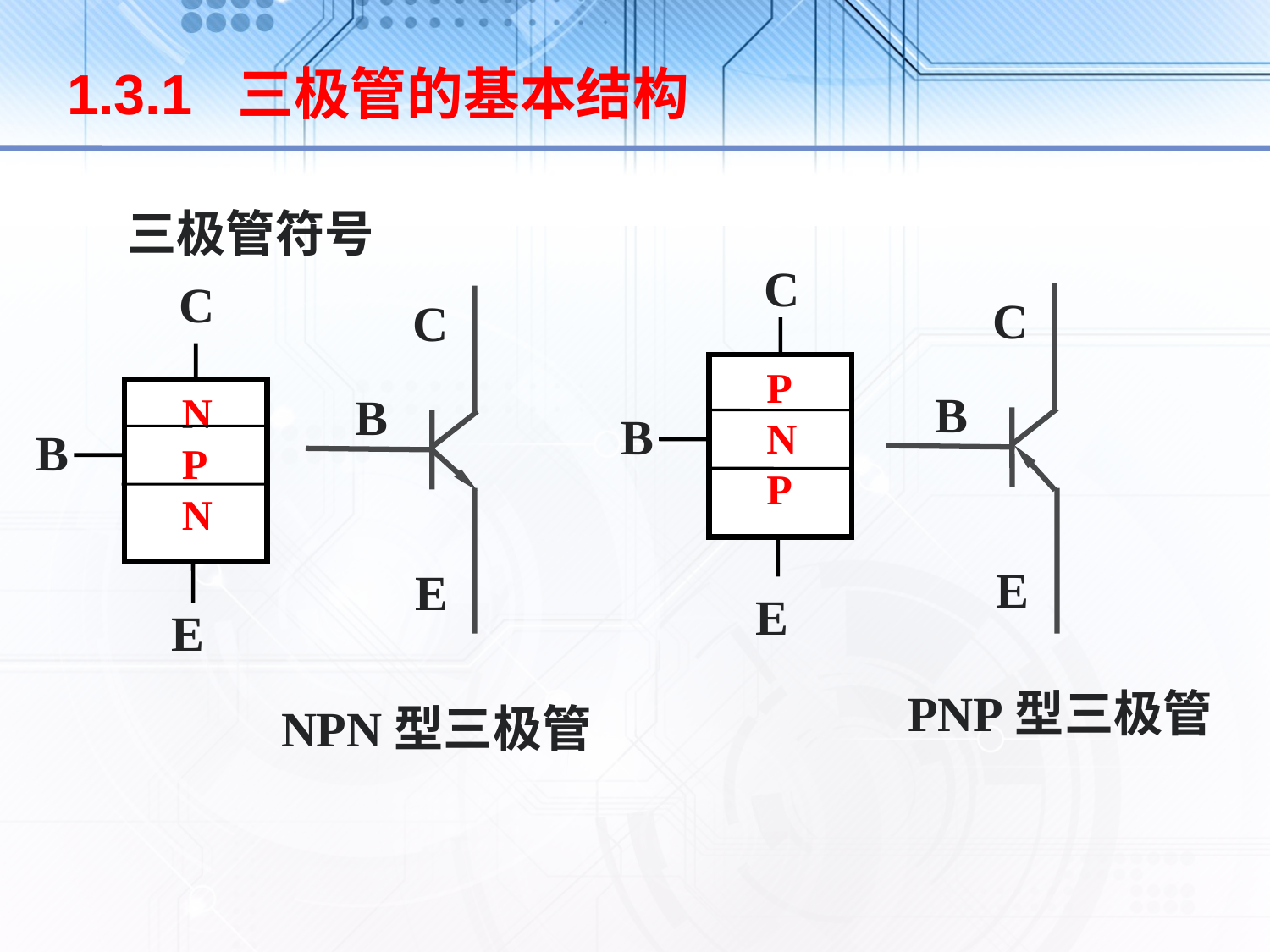

1.3.1  三极管的基本结构

三极管符号
C

P
N
P
B

E
C

N
P
N
B

E
C

B

E
PNP型三极管
C

B

E
NPN型三极管